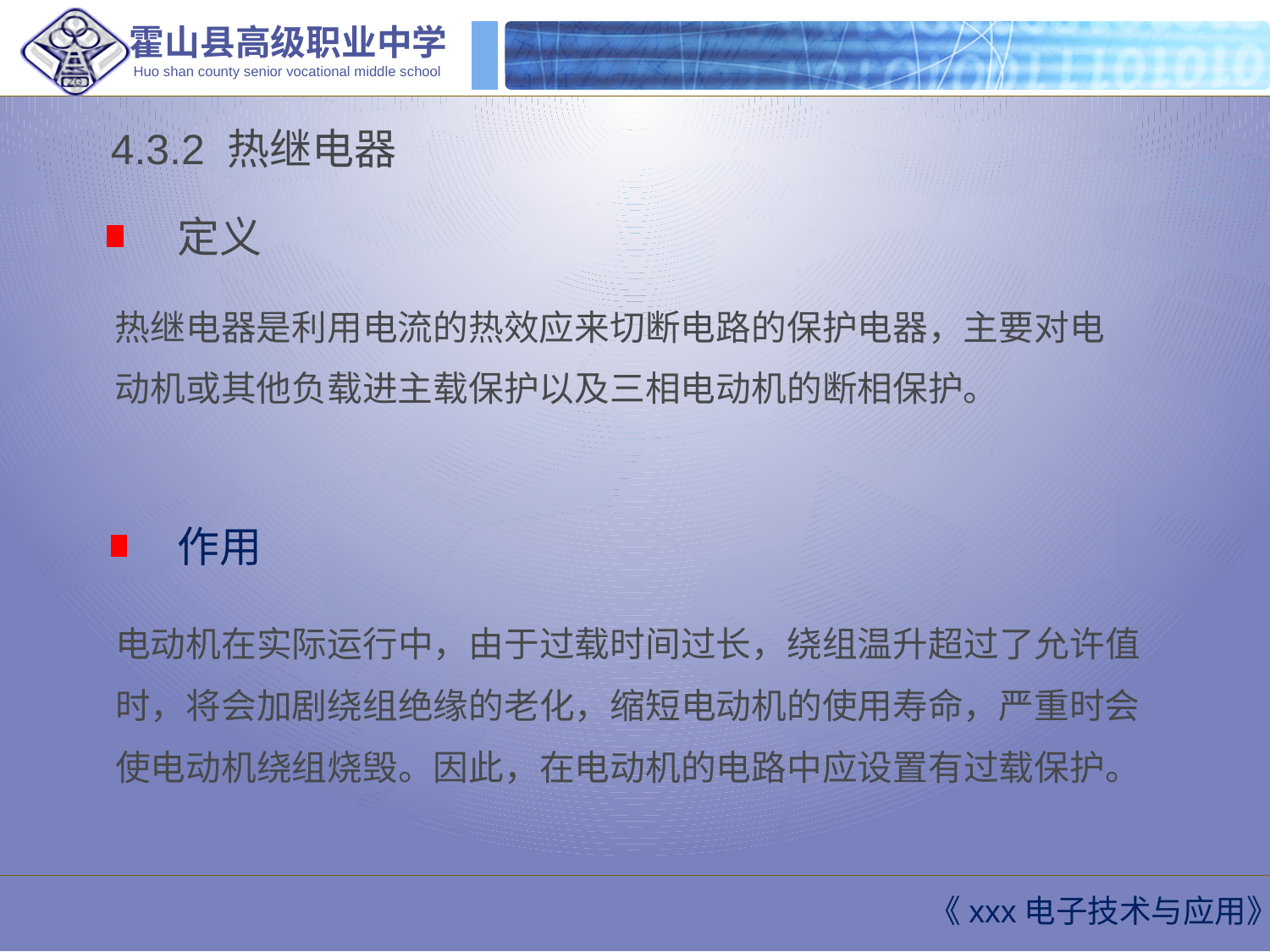

4.3.2 热继电器
定义

热继电器是利用电流的热效应来切断电路的保护电器，主要对电动机或其他负载进主载保护以及三相电动机的断相保护。
作用

电动机在实际运行中，由于过载时间过长，绕组温升超过了允许值时，将会加剧绕组绝缘的老化，缩短电动机的使用寿命，严重时会使电动机绕组烧毁。因此，在电动机的电路中应设置有过载保护。